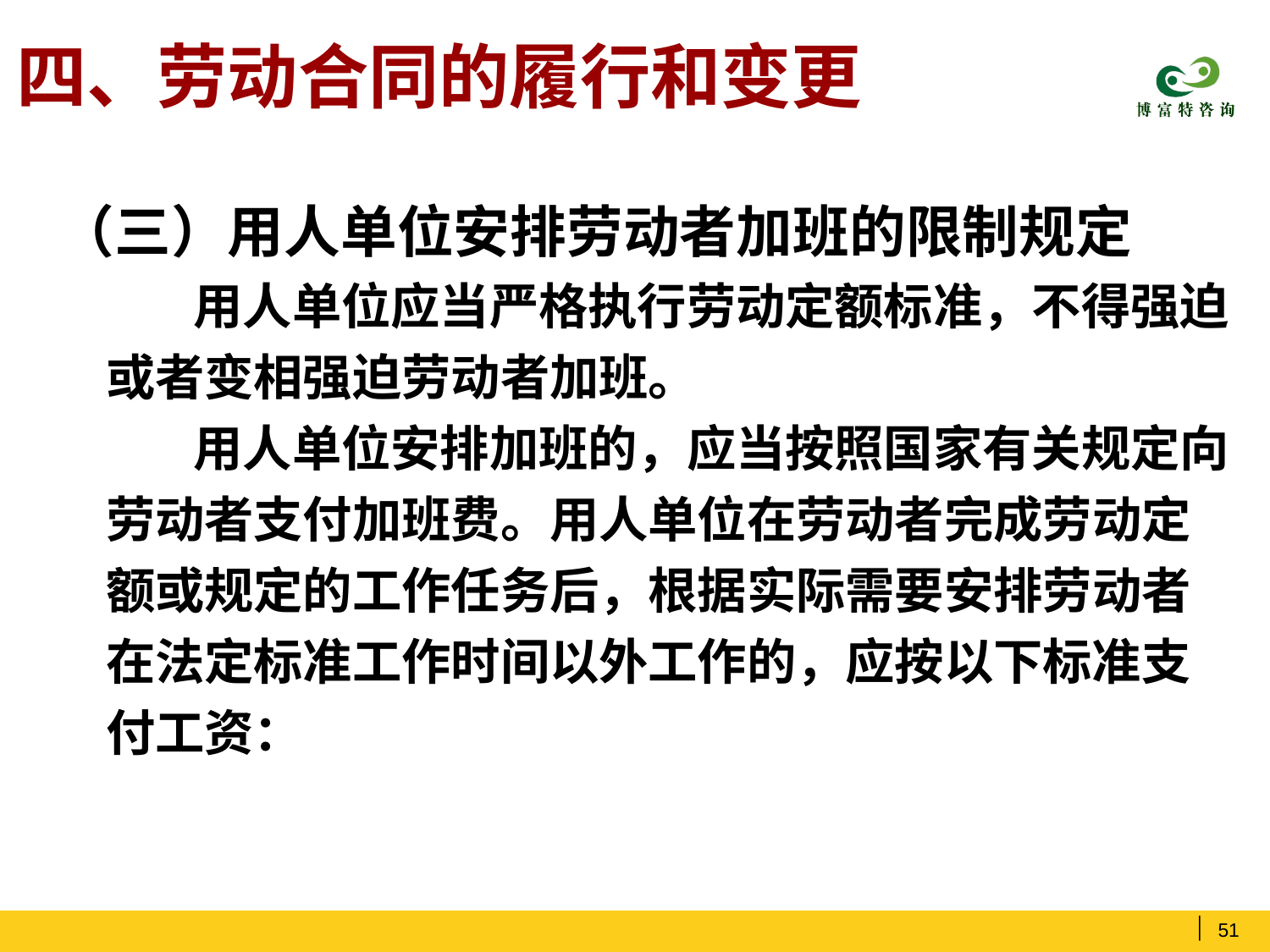

# 四、劳动合同的履行和变更
（三）用人单位安排劳动者加班的限制规定
           用人单位应当严格执行劳动定额标准，不得强迫或者变相强迫劳动者加班。
           用人单位安排加班的，应当按照国家有关规定向劳动者支付加班费。用人单位在劳动者完成劳动定额或规定的工作任务后，根据实际需要安排劳动者在法定标准工作时间以外工作的，应按以下标准支付工资：